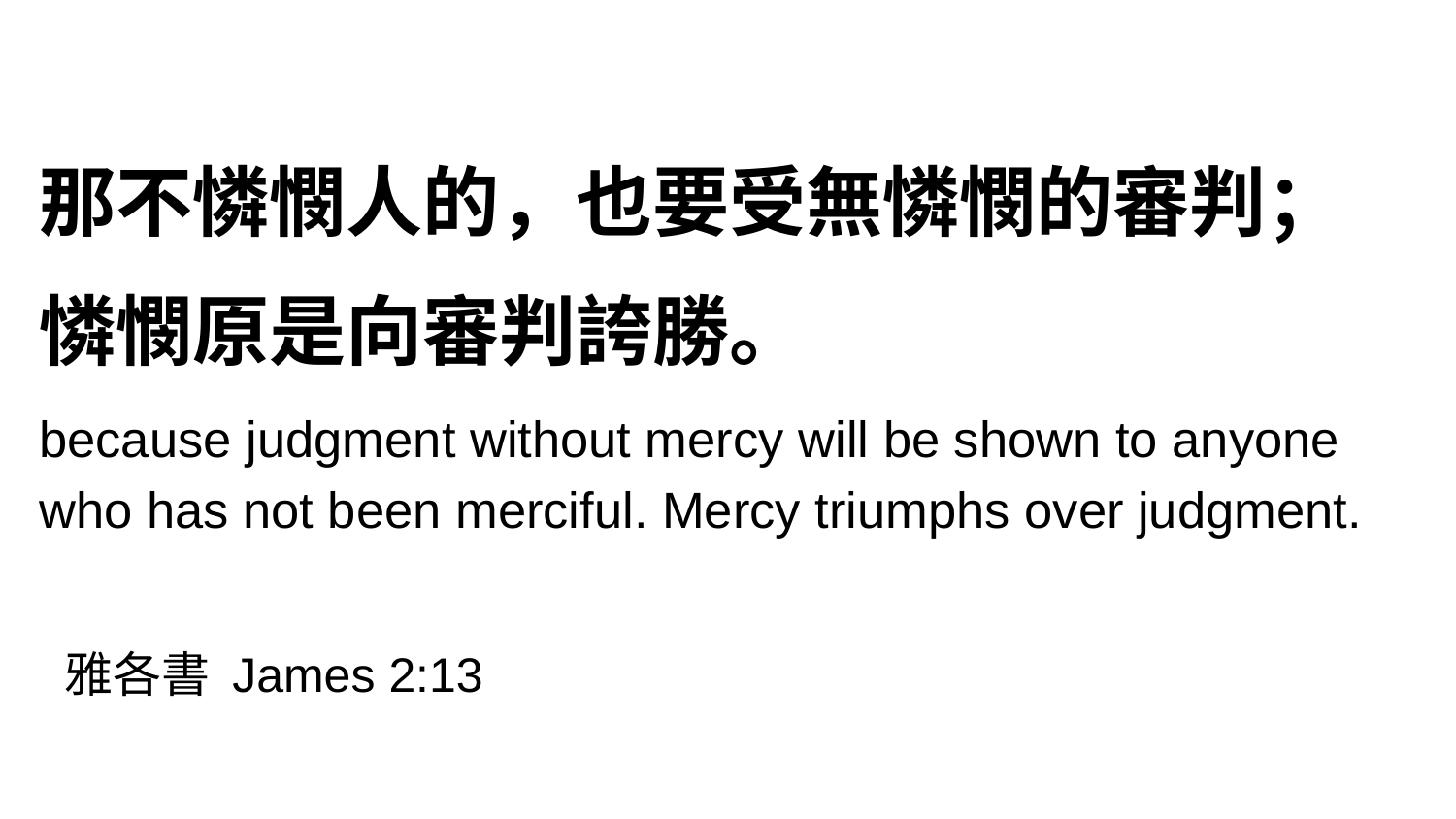

# 那不憐憫人的，也要受無憐憫的審判；
憐憫原是向審判誇勝。
because judgment without mercy will be shown to anyone who has not been merciful. Mercy triumphs over judgment.
雅各書 James 2:13